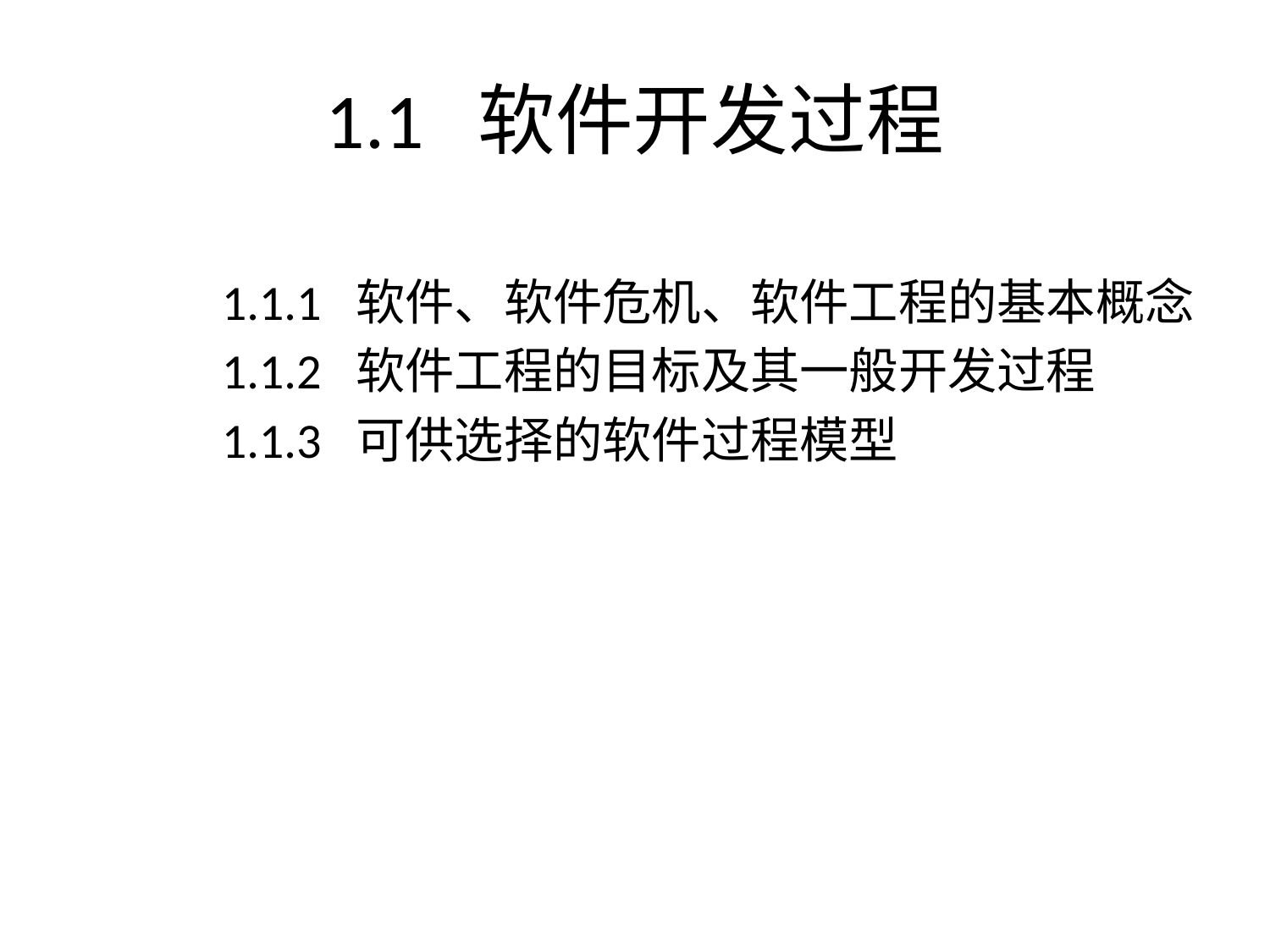

# 1.1  软件开发过程
1.1.1  软件、软件危机、软件工程的基本概念
1.1.2  软件工程的目标及其一般开发过程
1.1.3  可供选择的软件过程模型